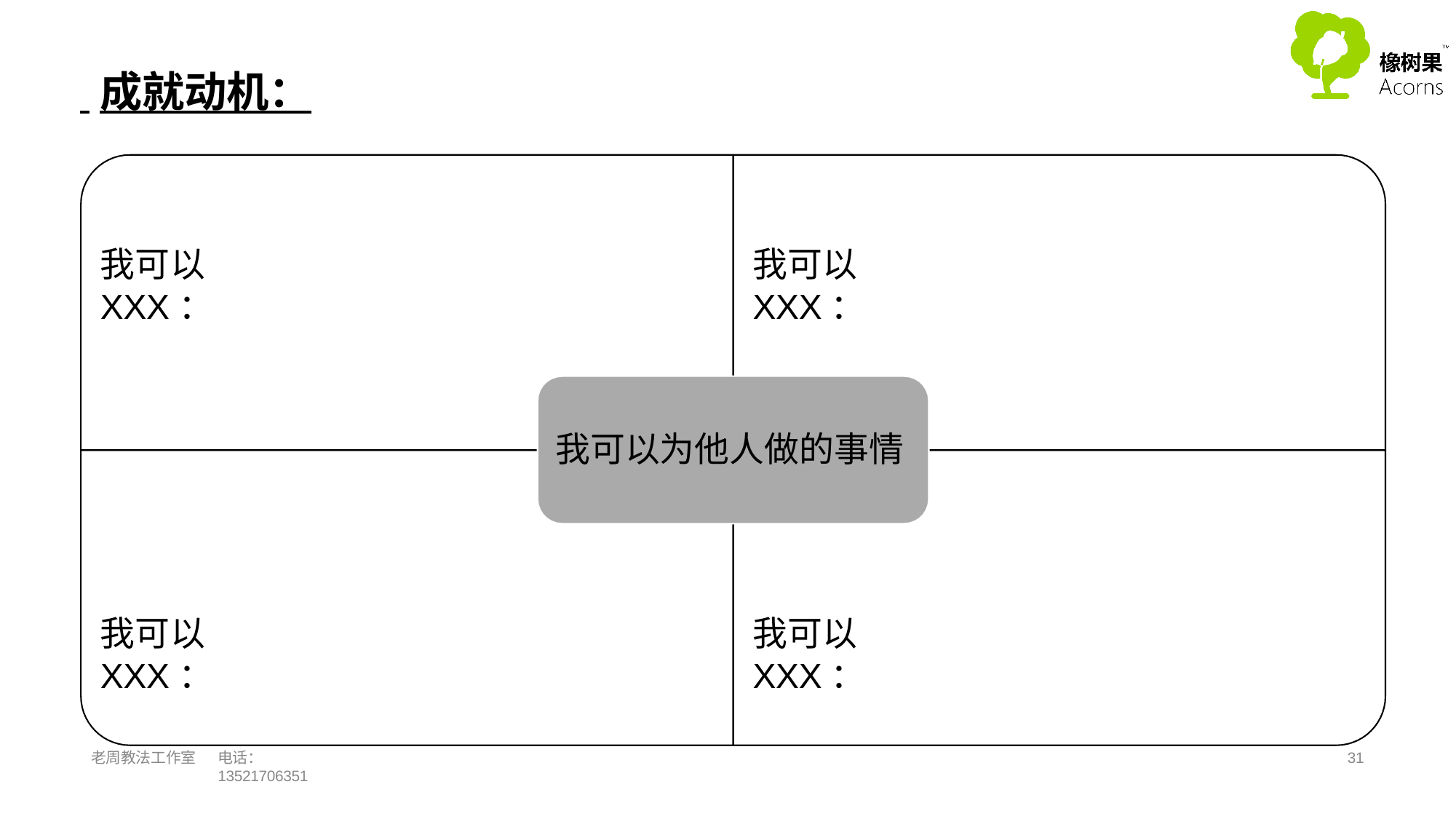

# 成就动机：

我可以XXX：
我可以XXX：

我可以为他人做的事情

我可以XXX：
我可以XXX：
老周教法工作室
电话：13521706351
31